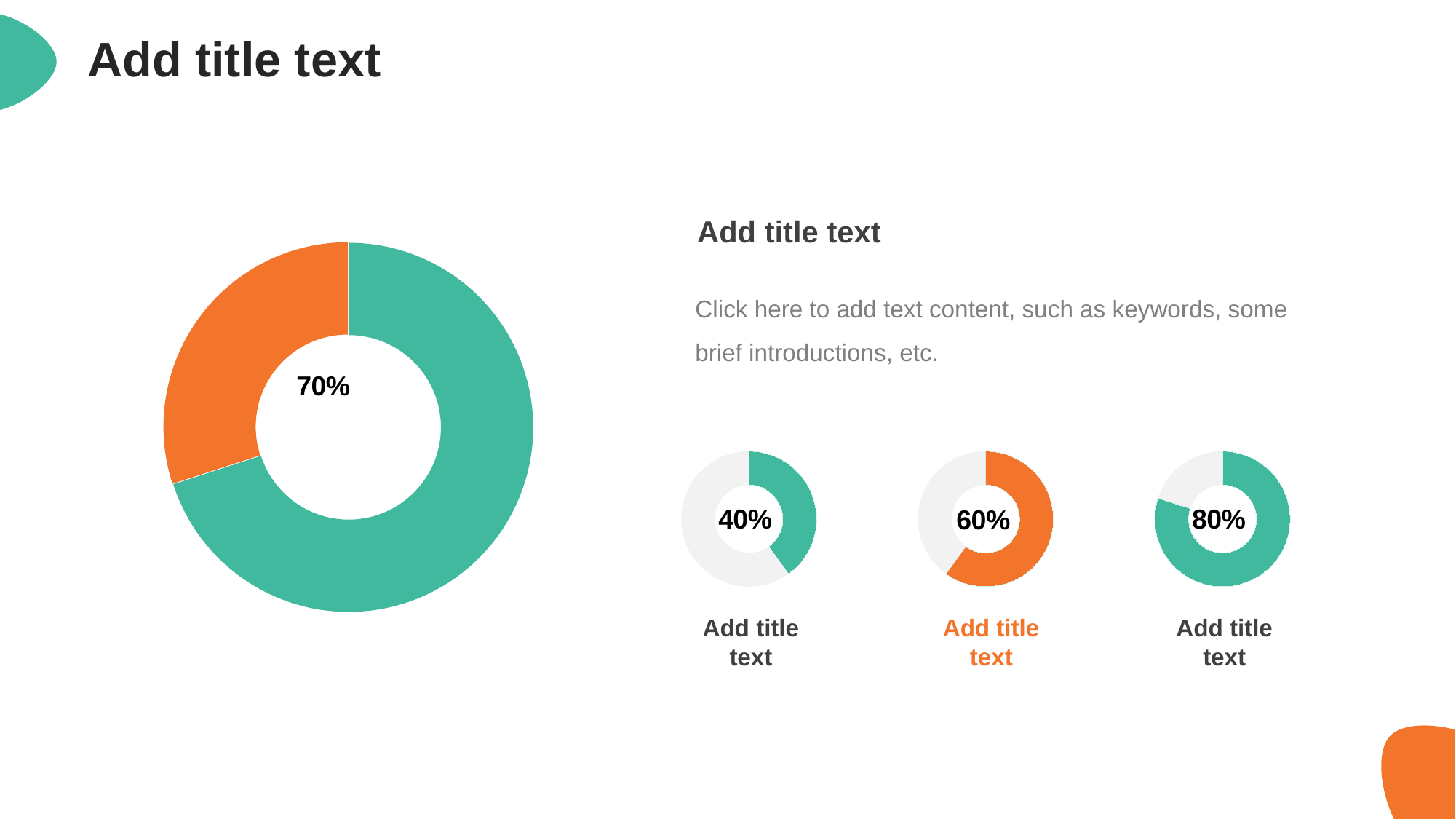

Add title text

### Chart: 70%

| Category | 销售额 |
|---|---|
| text here1 | 0.7 |
| text here2 | 0.3 |
Add title text
Click here to add text content, such as keywords, some brief introductions, etc.

### Chart: 40%

| Category | 销售额 |
|---|---|
| 第一季度 | 0.4 |
| 第二季度 | 0.6 |
Add title text

### Chart: 60%

| Category | 销售额 |
|---|---|
| 第一季度 | 0.6 |
| 第二季度 | 0.4 |
Add title text

### Chart: 80%

| Category | 销售额 |
|---|---|
| 第一季度 | 0.8 |
| 第二季度 | 0.2 |
Add title text